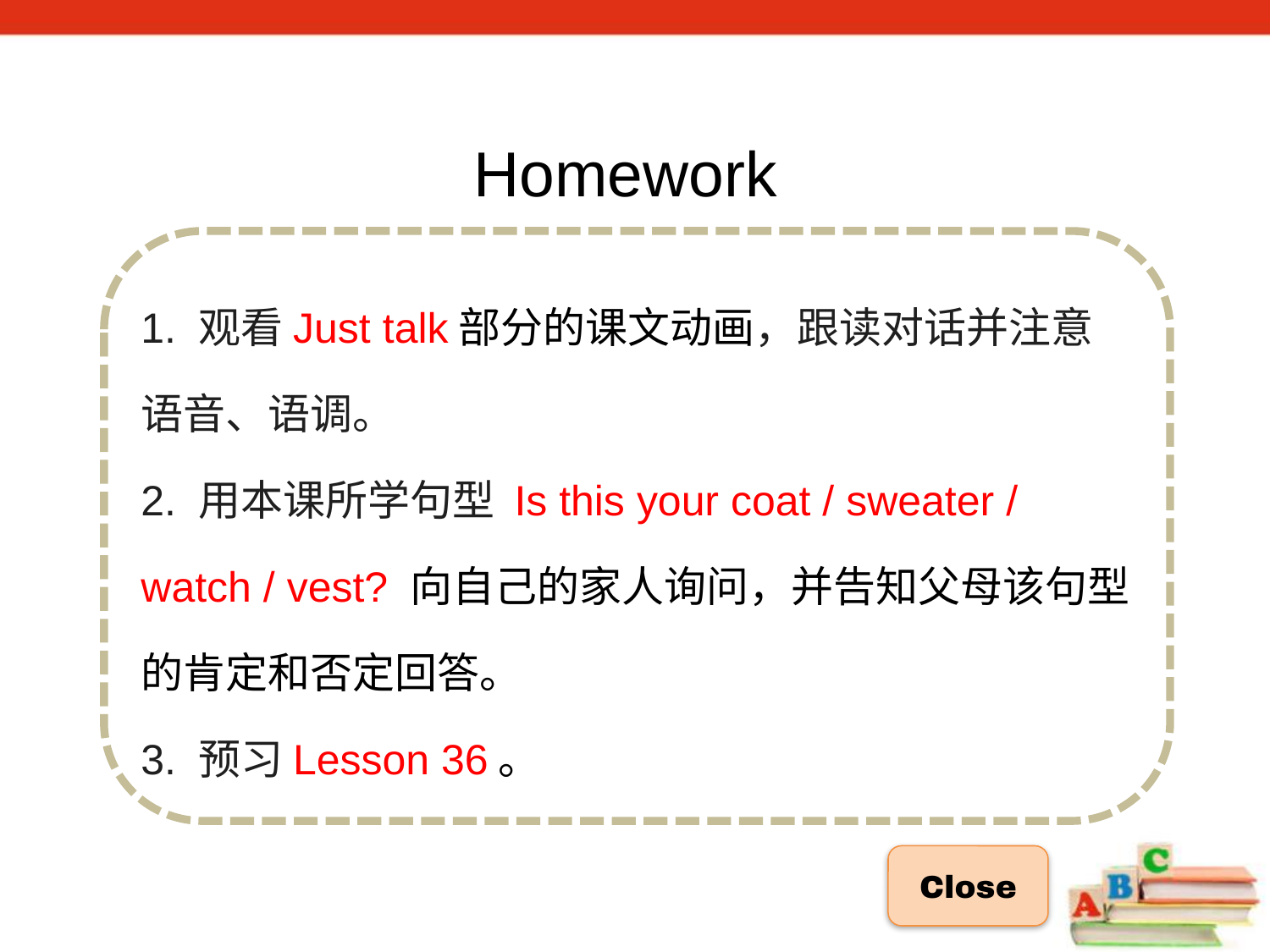

Homework

1. 观看Just talk部分的课文动画，跟读对话并注意语音、语调。
2. 用本课所学句型 Is this your coat / sweater / watch / vest? 向自己的家人询问，并告知父母该句型的肯定和否定回答。
3. 预习Lesson 36。
Close